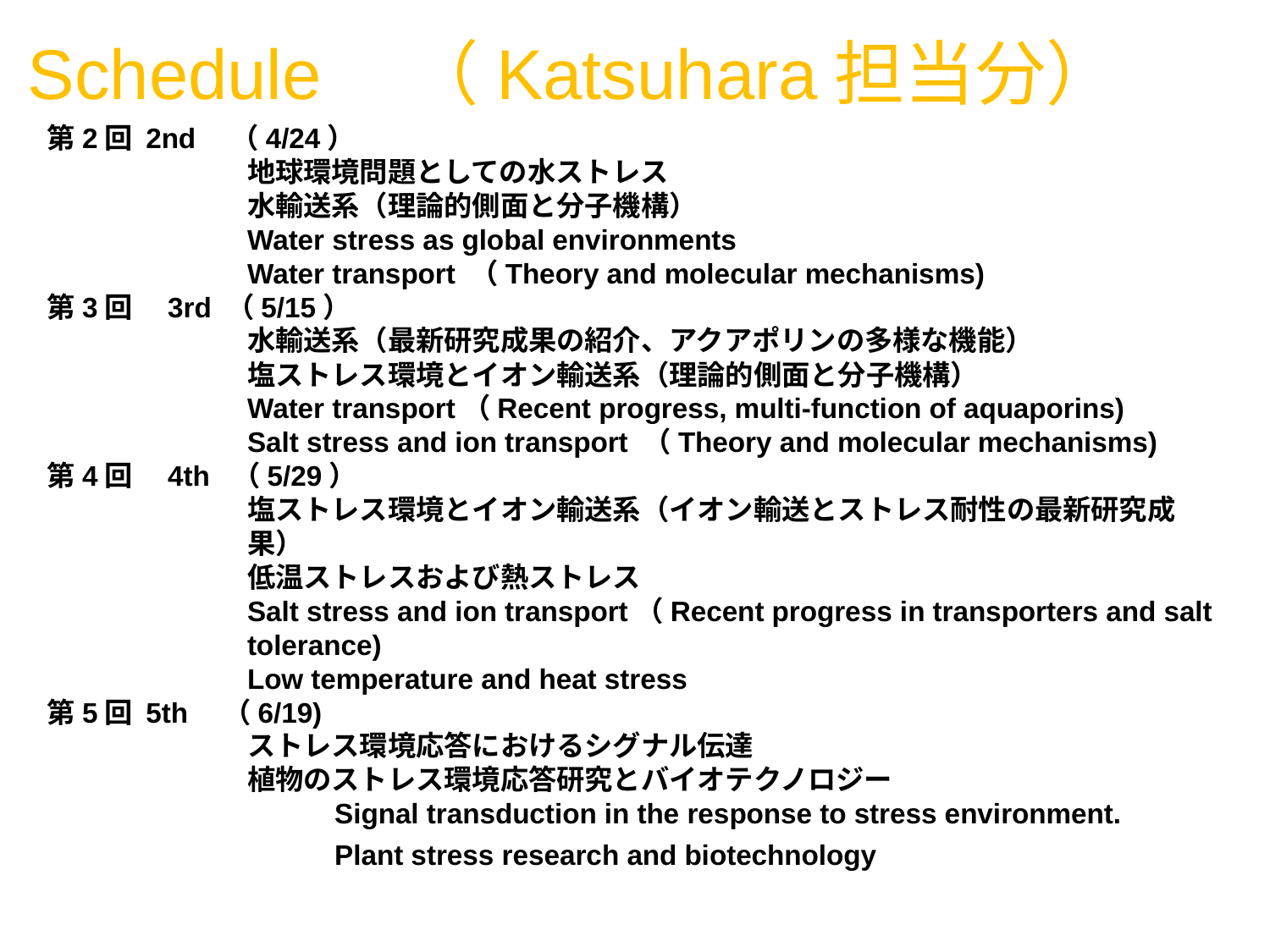

# Schedule　（Katsuhara担当分）
第2回 2nd　（4/24）
 	地球環境問題としての水ストレス
	水輸送系（理論的側面と分子機構）
	Water stress as global environments
	Water transport （Theory and molecular mechanisms)
第3回　3rd （5/15）
	水輸送系（最新研究成果の紹介、アクアポリンの多様な機能）
	塩ストレス環境とイオン輸送系（理論的側面と分子機構）
	Water transport（Recent progress, multi-function of aquaporins)
	Salt stress and ion transport （Theory and molecular mechanisms)
第4回　4th  （5/29）
　	塩ストレス環境とイオン輸送系（イオン輸送とストレス耐性の最新研究成果）
	低温ストレスおよび熱ストレス
	Salt stress and ion transport（Recent progress in transporters and salt tolerance)
	Low temperature and heat stress
第5回 5th　（6/19)
	ストレス環境応答におけるシグナル伝達
	植物のストレス環境応答研究とバイオテクノロジー
	Signal transduction in the response to stress environment.
	Plant stress research and biotechnology